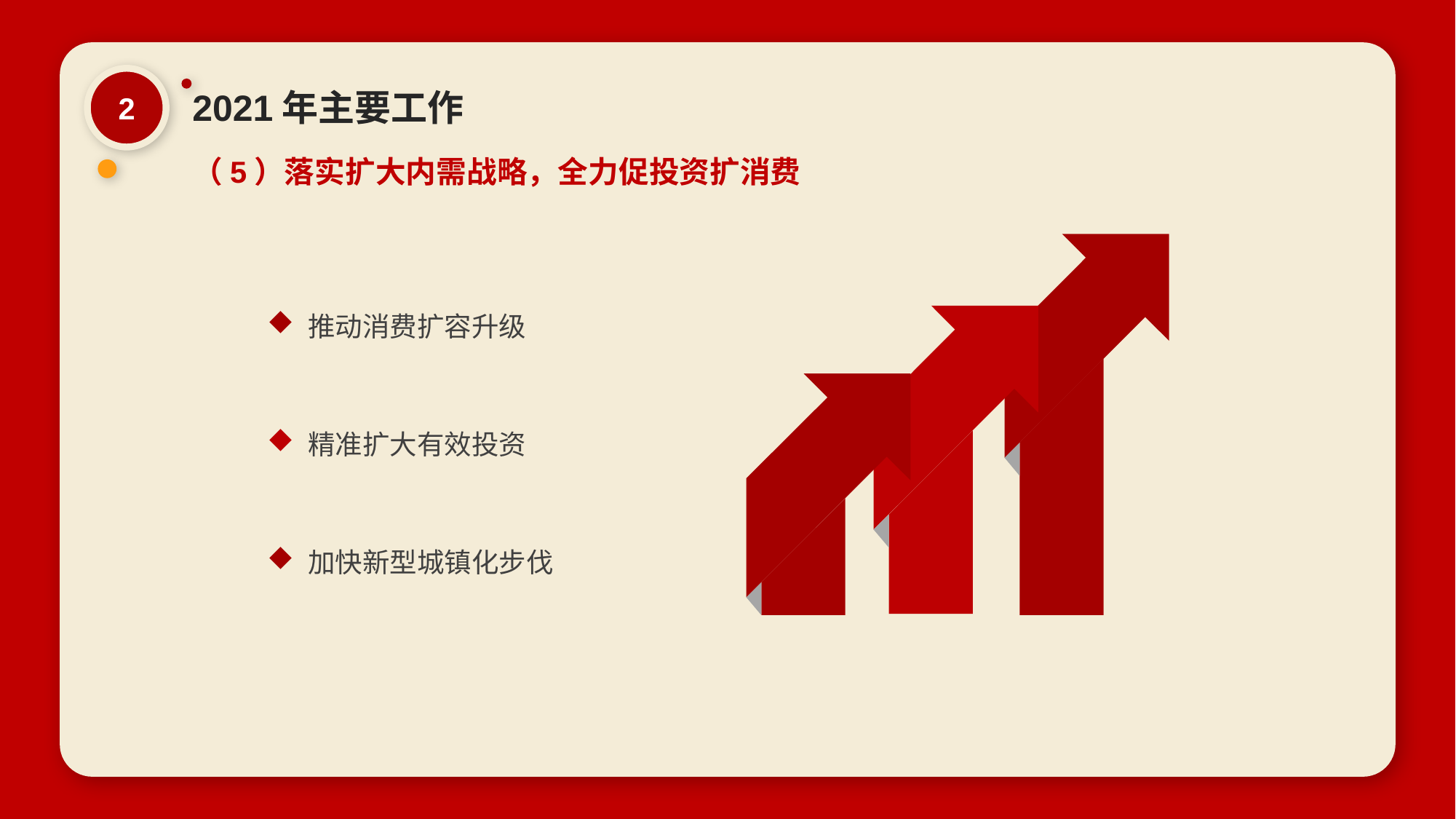

2
2021年主要工作
（5）落实扩大内需战略，全力促投资扩消费

推动消费扩容升级
精准扩大有效投资
加快新型城镇化步伐